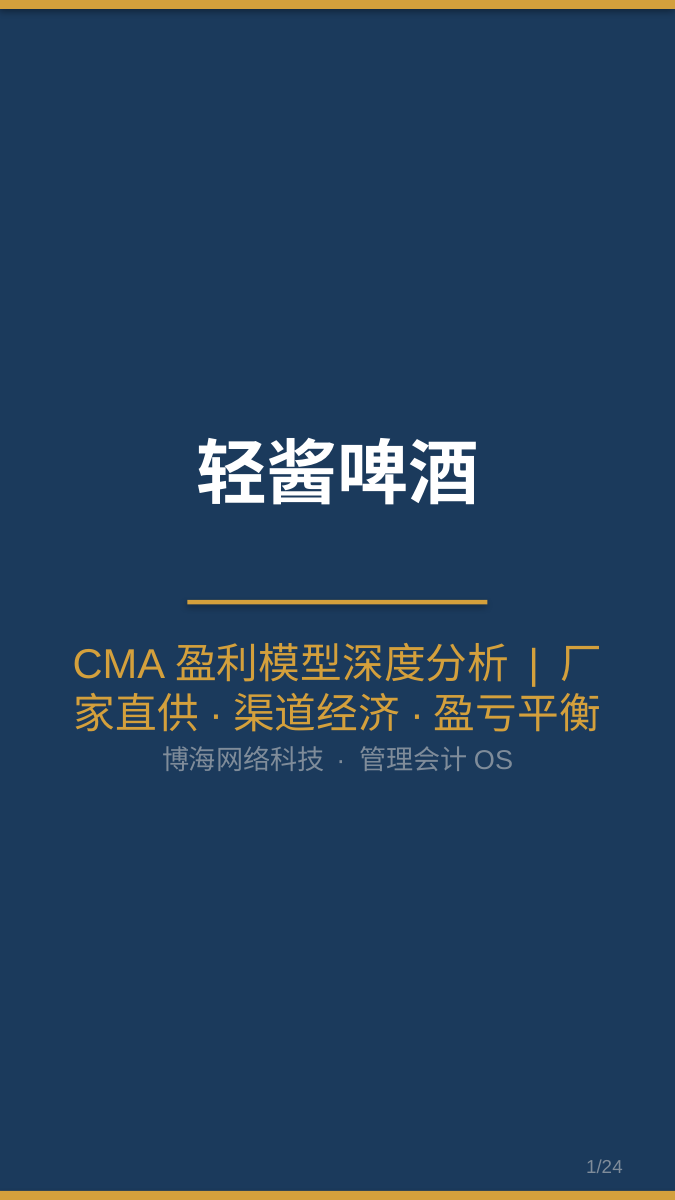

轻酱啤酒

CMA盈利模型深度分析 | 厂家直供·渠道经济·盈亏平衡
博海网络科技 · 管理会计OS
1/24